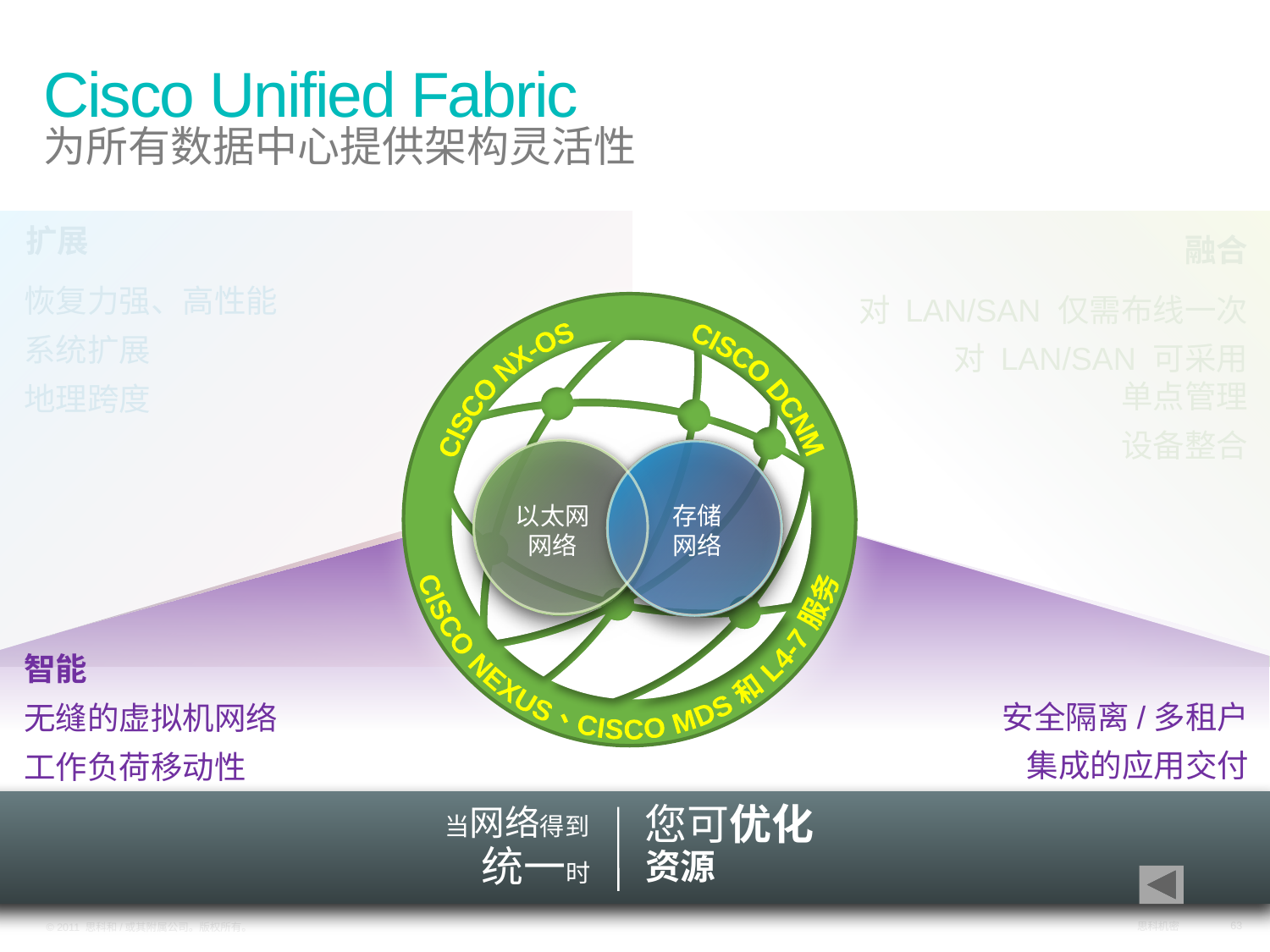

# Cisco Unified Fabric 为所有数据中心提供架构灵活性

扩展
恢复力强、高性能
系统扩展
地理跨度

融合
对 LAN/SAN 仅需布线一次
对 LAN/SAN 可采用
单点管理
设备整合

CISCO NEXUS、CISCO MDS 和 L4-7 服务
CISCO DCNM
CISCO NX-OS

以太网
网络
存储
网络

智能
无缝的虚拟机网络
工作负荷移动性

安全隔离/多租户
集成的应用交付

您可优化
当网络得到

统一时

资源